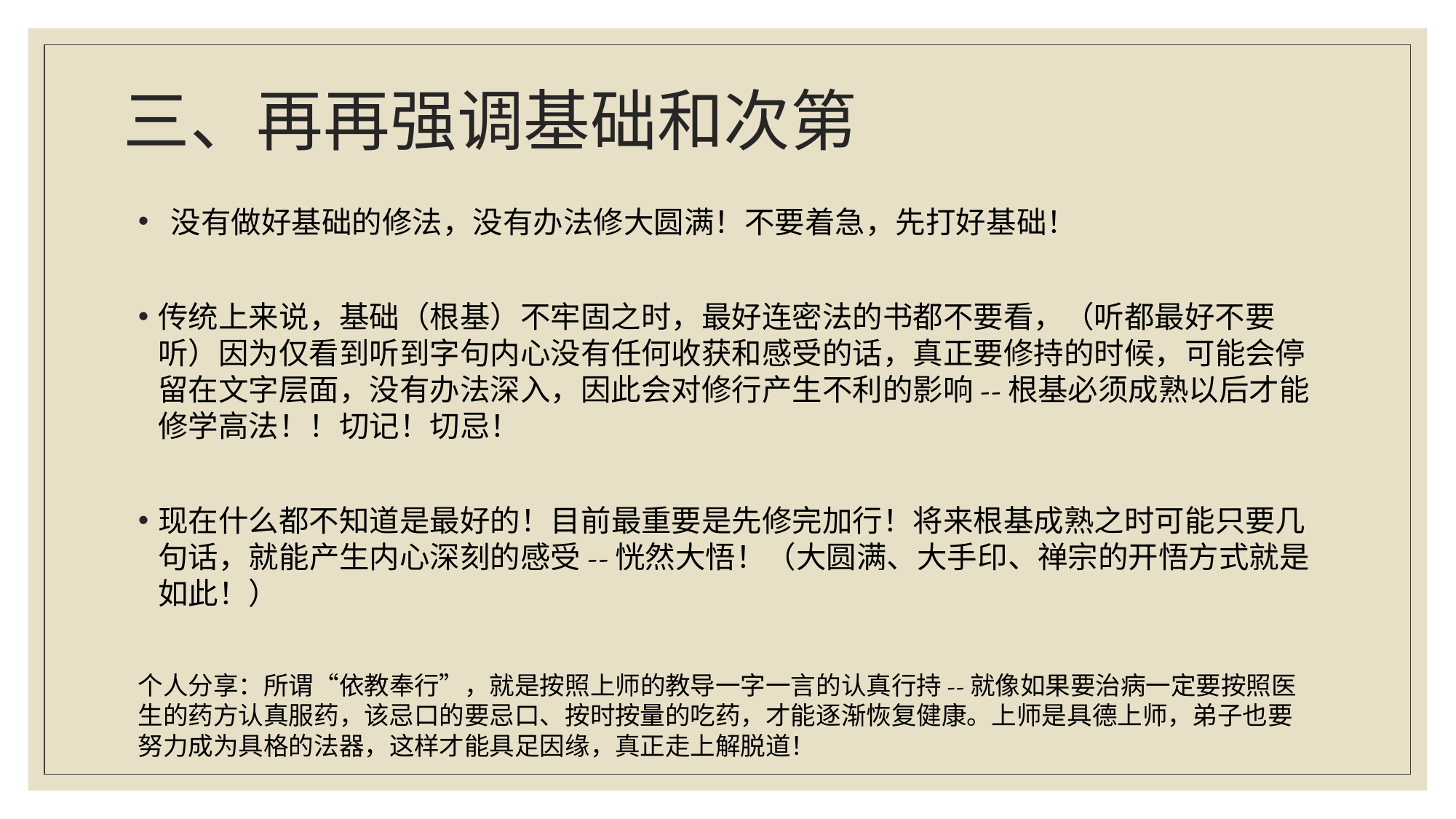

# 三、再再强调基础和次第
 没有做好基础的修法，没有办法修大圆满！不要着急，先打好基础！

传统上来说，基础（根基）不牢固之时，最好连密法的书都不要看，（听都最好不要听）因为仅看到听到字句内心没有任何收获和感受的话，真正要修持的时候，可能会停留在文字层面，没有办法深入，因此会对修行产生不利的影响--根基必须成熟以后才能修学高法！！切记！切忌！

现在什么都不知道是最好的！目前最重要是先修完加行！将来根基成熟之时可能只要几句话，就能产生内心深刻的感受--恍然大悟！（大圆满、大手印、禅宗的开悟方式就是如此！）

个人分享：所谓“依教奉行”，就是按照上师的教导一字一言的认真行持--就像如果要治病一定要按照医生的药方认真服药，该忌口的要忌口、按时按量的吃药，才能逐渐恢复健康。上师是具德上师，弟子也要努力成为具格的法器，这样才能具足因缘，真正走上解脱道！